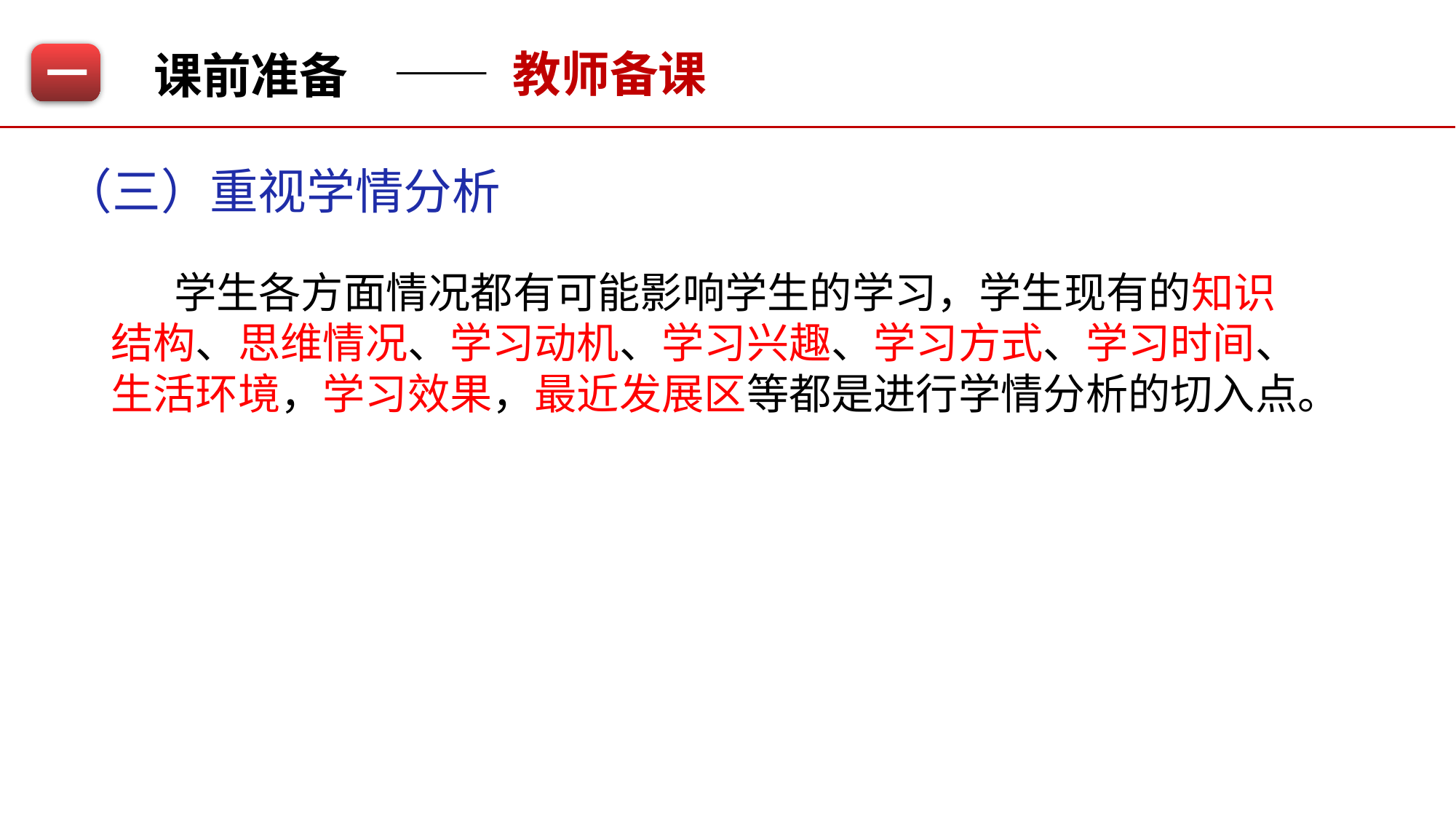

—— 教师备课
课前准备
一
（三）重视学情分析
学生各方面情况都有可能影响学生的学习，学生现有的知识结构、思维情况、学习动机、学习兴趣、学习方式、学习时间、生活环境，学习效果，最近发展区等都是进行学情分析的切入点。